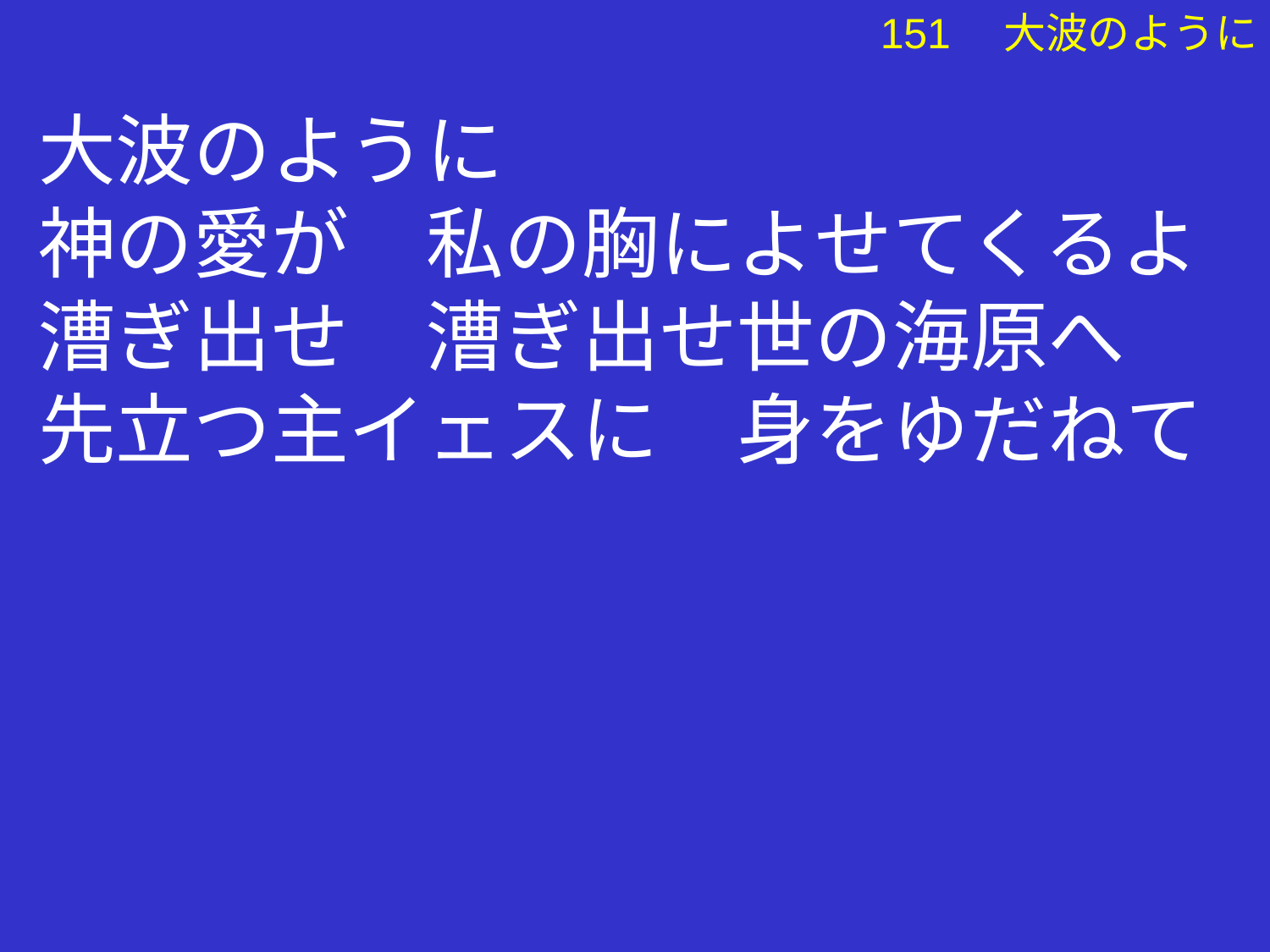

大波のように
神の愛が　私の胸によせてくるよ
漕ぎ出せ　漕ぎ出せ世の海原へ
先立つ主イェスに　身をゆだねて
# 151　大波のように